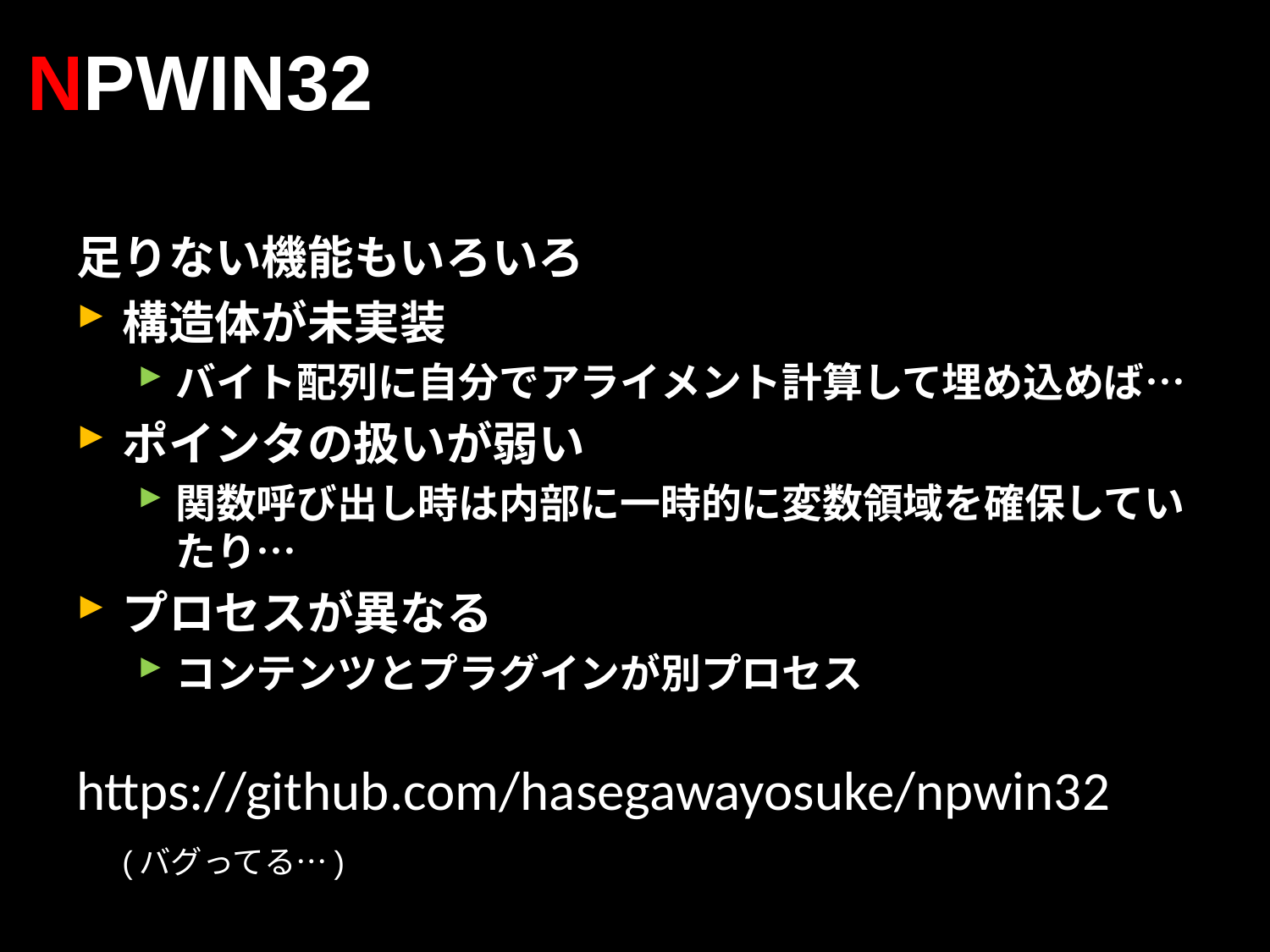

# NPWIN32
足りない機能もいろいろ
構造体が未実装
バイト配列に自分でアライメント計算して埋め込めば…
ポインタの扱いが弱い
関数呼び出し時は内部に一時的に変数領域を確保していたり…
プロセスが異なる
コンテンツとプラグインが別プロセス
https://github.com/hasegawayosuke/npwin32
	(バグってる…)